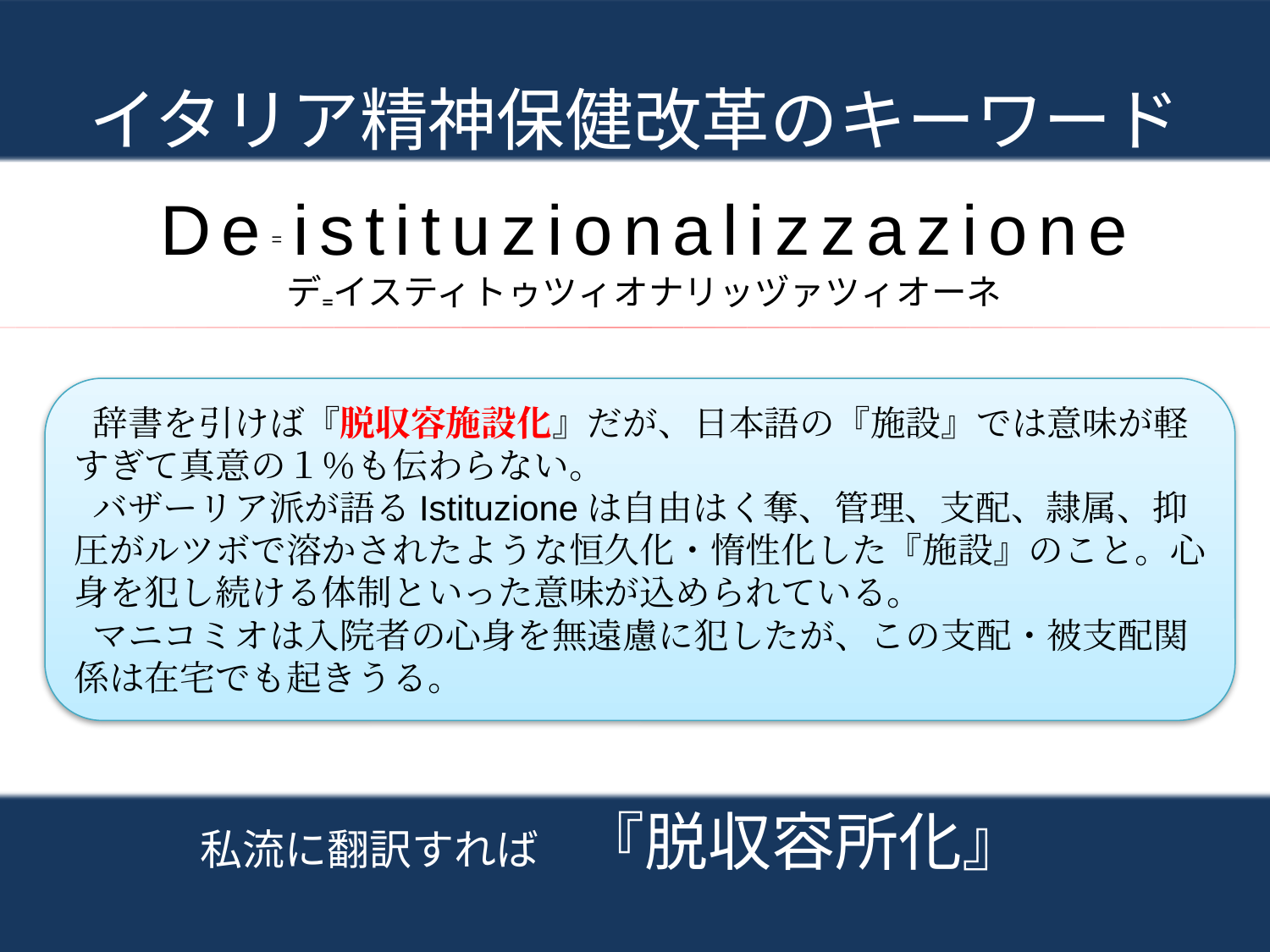

# イタリア精神保健改革のキーワード
De=istituzionalizzazione
デ₌イスティトゥツィオナリッヅァツィオーネ

辞書を引けば『脱収容施設化』だが、日本語の『施設』では意味が軽すぎて真意の１％も伝わらない。
バザーリア派が語るIstituzioneは自由はく奪、管理、支配、隷属、抑圧がルツボで溶かされたような恒久化・惰性化した『施設』のこと。心身を犯し続ける体制といった意味が込められている。
マニコミオは入院者の心身を無遠慮に犯したが、この支配・被支配関係は在宅でも起きうる。
私流に翻訳すれば　『脱収容所化』